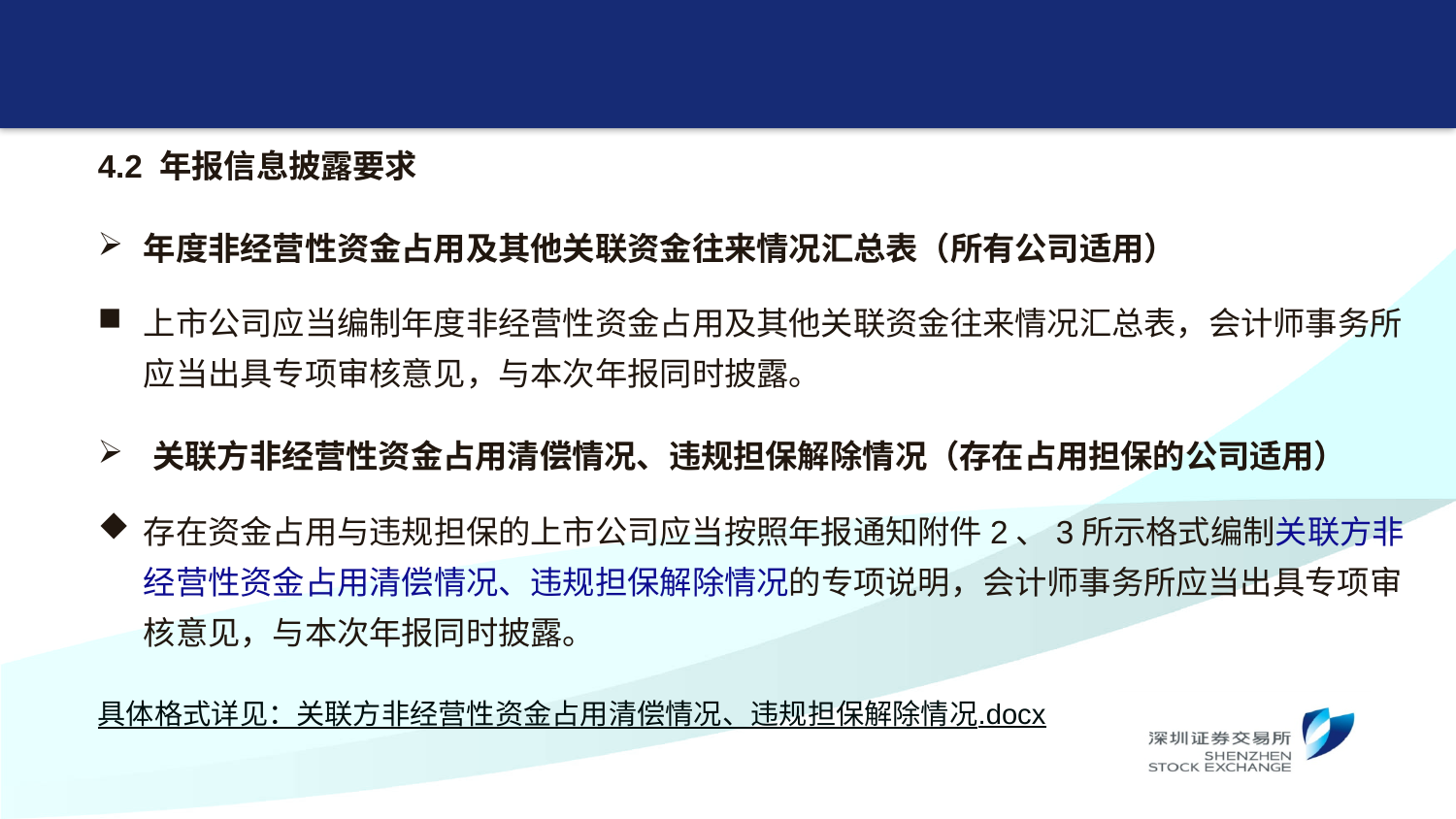

4.2 年报信息披露要求
年度非经营性资金占用及其他关联资金往来情况汇总表（所有公司适用）
上市公司应当编制年度非经营性资金占用及其他关联资金往来情况汇总表，会计师事务所应当出具专项审核意见，与本次年报同时披露。
关联方非经营性资金占用清偿情况、违规担保解除情况（存在占用担保的公司适用）
存在资金占用与违规担保的上市公司应当按照年报通知附件2、3所示格式编制关联方非经营性资金占用清偿情况、违规担保解除情况的专项说明，会计师事务所应当出具专项审核意见，与本次年报同时披露。
具体格式详见：关联方非经营性资金占用清偿情况、违规担保解除情况.docx